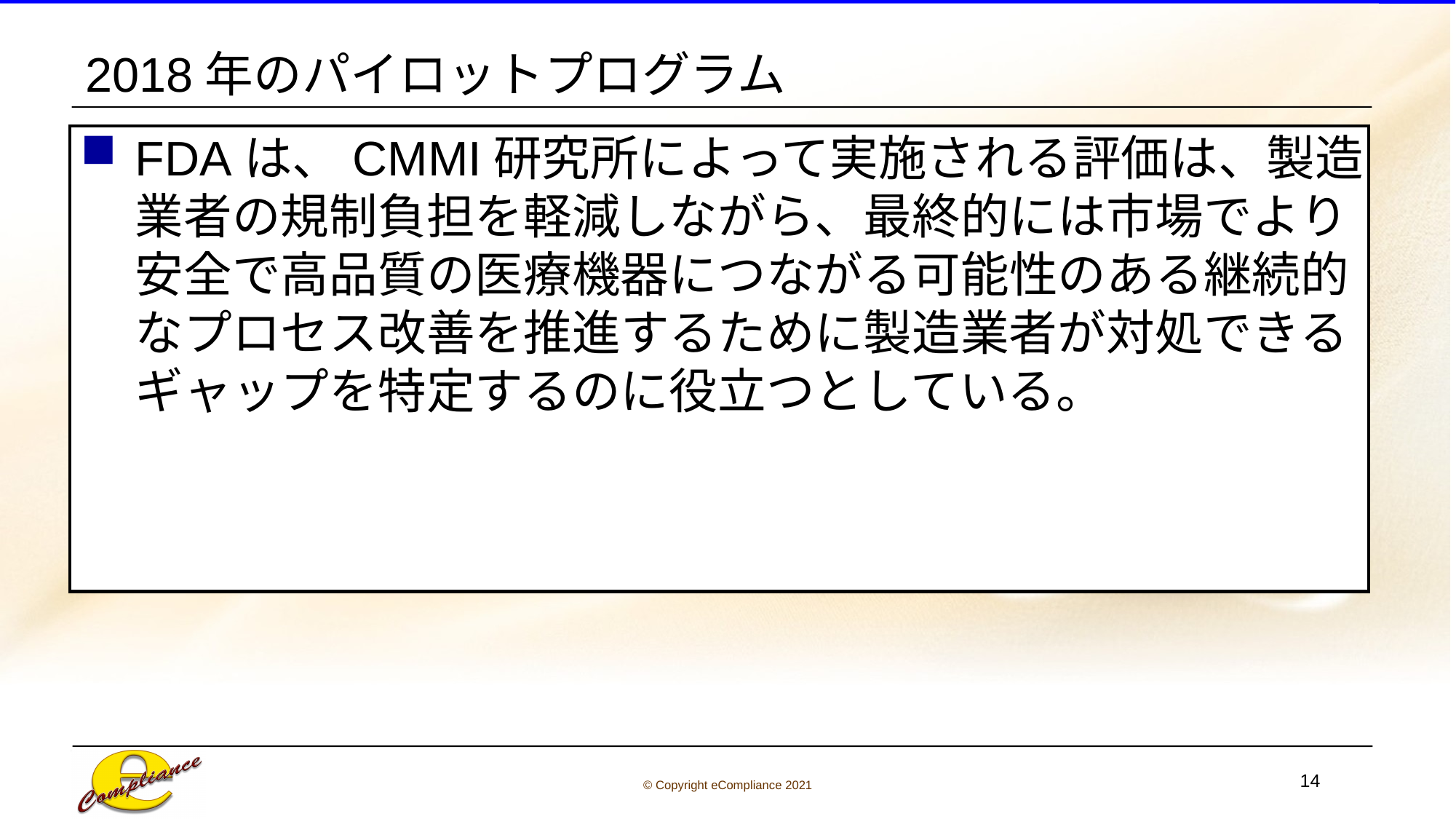

# 2018年のパイロットプログラム
FDAは、CMMI研究所によって実施される評価は、製造業者の規制負担を軽減しながら、最終的には市場でより安全で高品質の医療機器につながる可能性のある継続的なプロセス改善を推進するために製造業者が対処できるギャップを特定するのに役立つとしている。